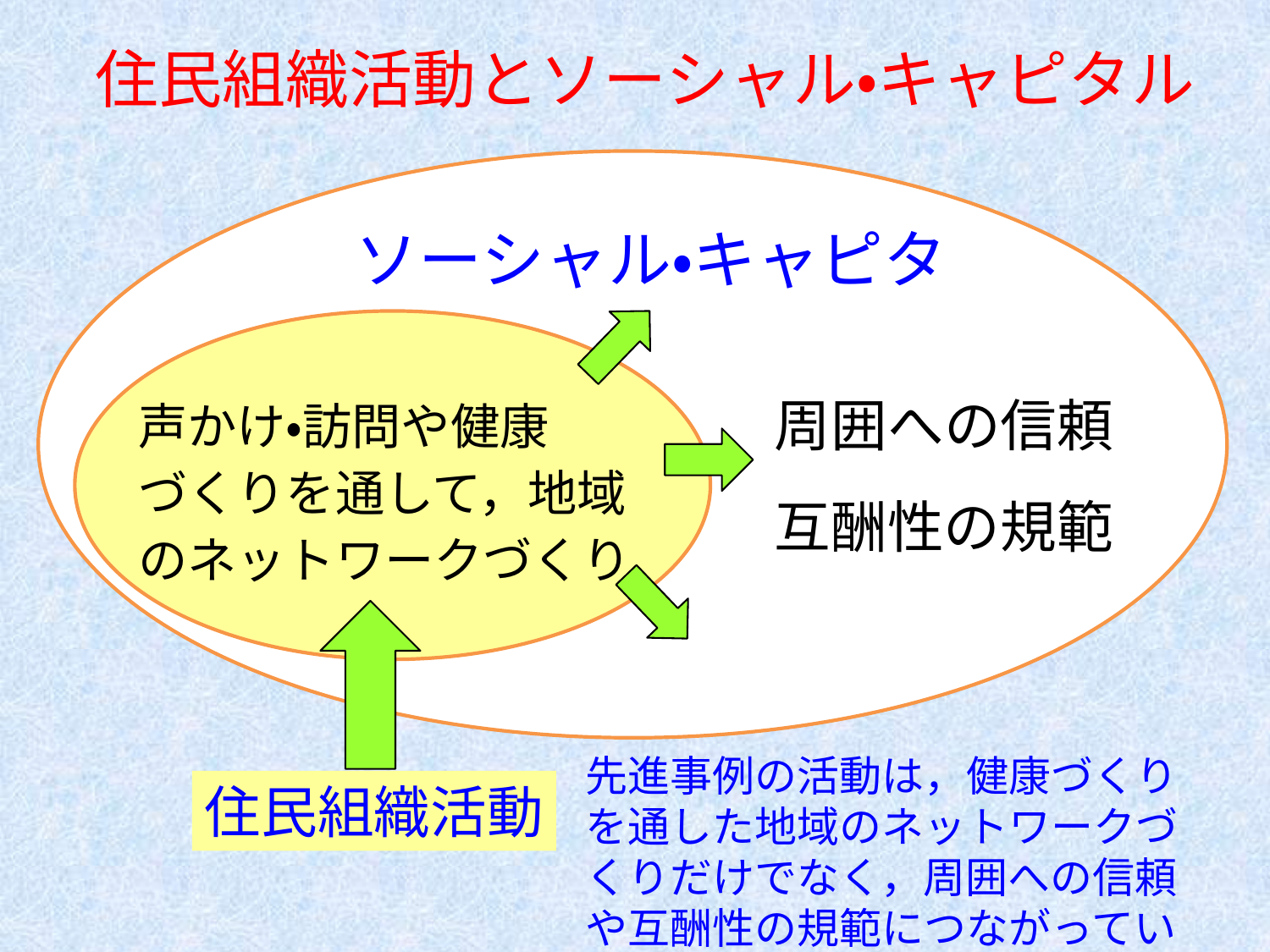

# 住民組織活動とソーシャル・キャピタル

ソーシャル・キャピタル

先進事例の活動は，健康づくりを通した地域のネットワークづくりだけでなく，周囲への信頼や互酬性の規範につながっていた。

声かけ・訪問や健康
づくりを通して，地域
のネットワークづくり

住民組織活動
周囲への信頼
互酬性の規範
ネットワーク